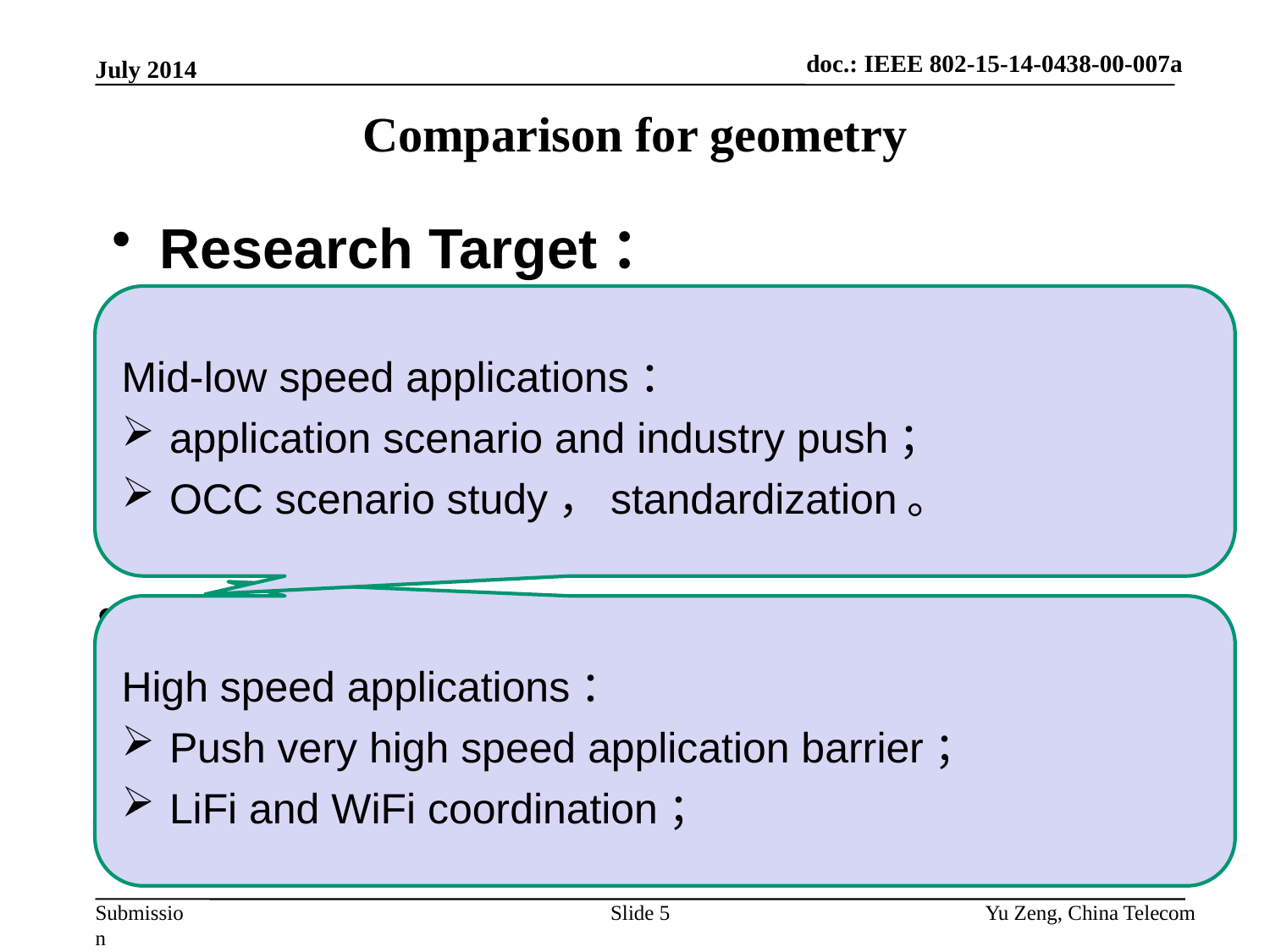

doc.: IEEE 802-15-14-0438-00-007a

July 2014
# Comparison for geometry
Research Target：
Mid-low speed applications：
application scenario and industry push；
OCC scenario study，standardization。
面向IEEE 802.11，围绕高速、高密度无线局域网应用需求，开展可见光光电协同通信技术研究，形成国家标准，提交国际标准提案。
面向IEEE 802.15，围绕中低速、低功耗、近距离应用需求，开展可见光成像通信技术研究；

High speed applications：
Push very high speed application barrier；
LiFi and WiFi coordination；
Slide 5
Yu Zeng, China Telecom